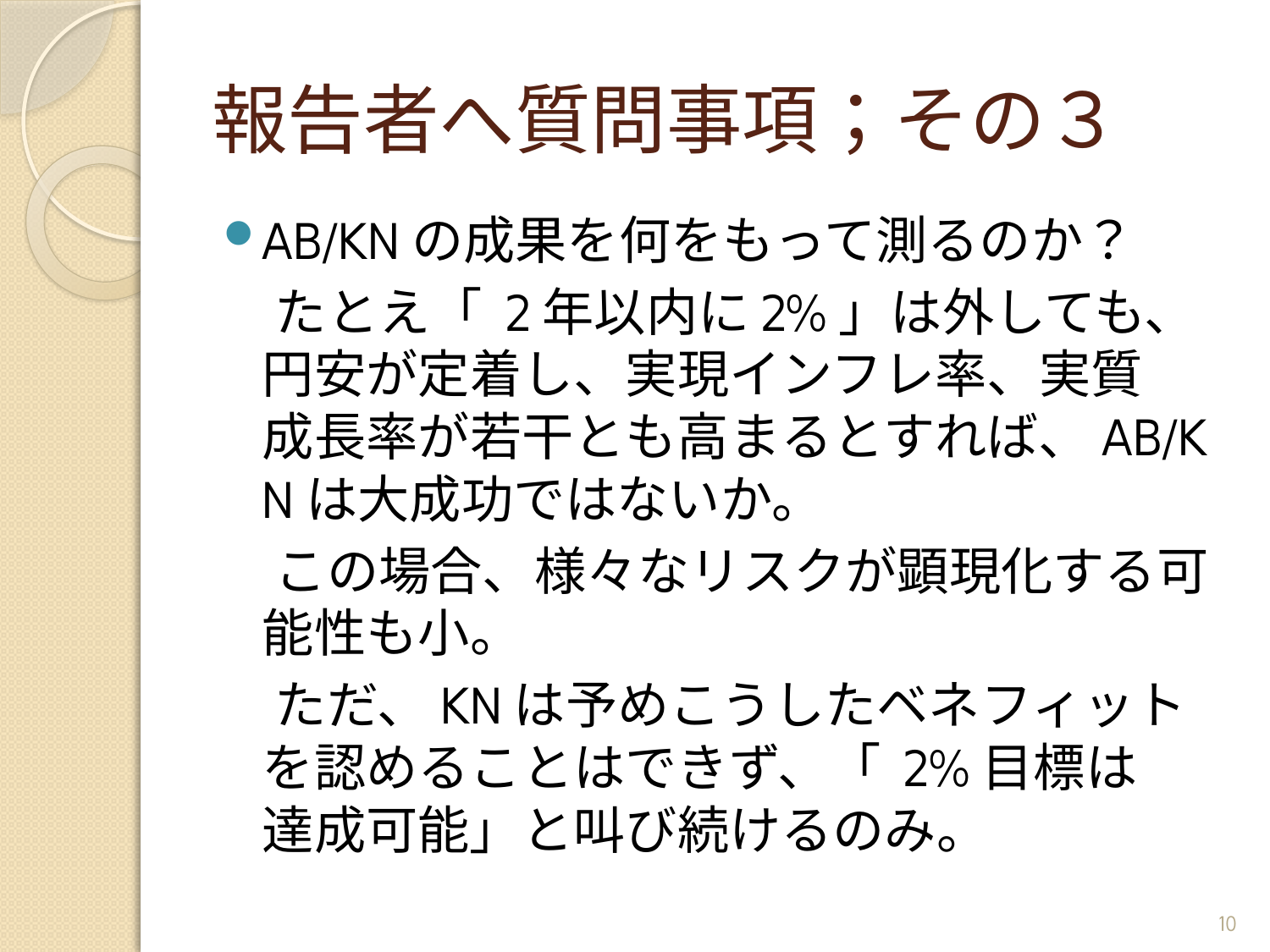

# 報告者へ質問事項；その３
AB/KNの成果を何をもって測るのか？
　たとえ「 2年以内に2%」は外しても、円安が定着し、実現インフレ率、実質　成長率が若干とも高まるとすれば、AB/KNは大成功ではないか。
　この場合、様々なリスクが顕現化する可能性も小。
　ただ、KNは予めこうしたベネフィットを認めることはできず、「 2%目標は　達成可能」と叫び続けるのみ。

10